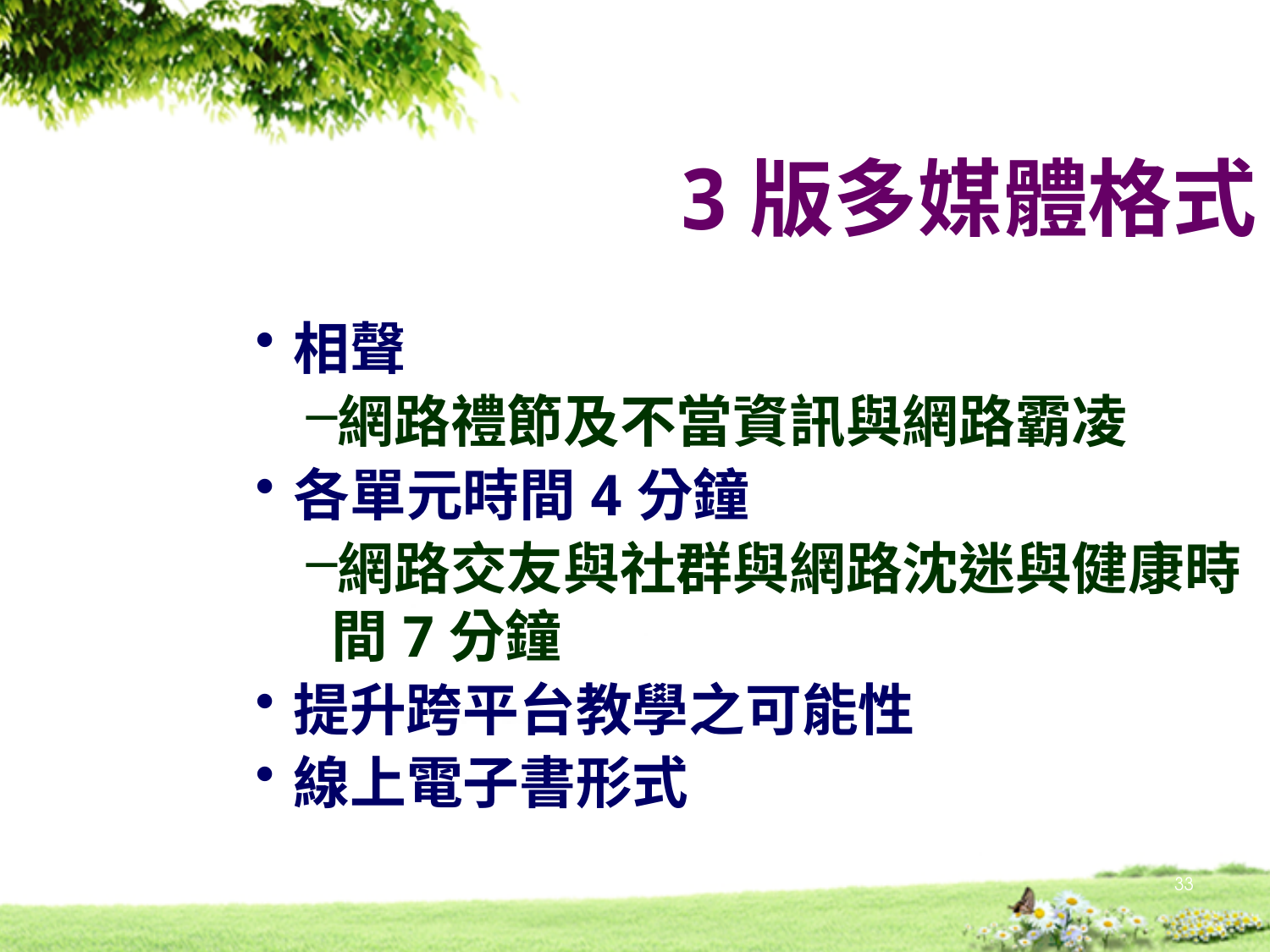

3版多媒體格式
相聲
網路禮節及不當資訊與網路霸凌
各單元時間4分鐘
網路交友與社群與網路沈迷與健康時間7分鐘
提升跨平台教學之可能性
線上電子書形式

33